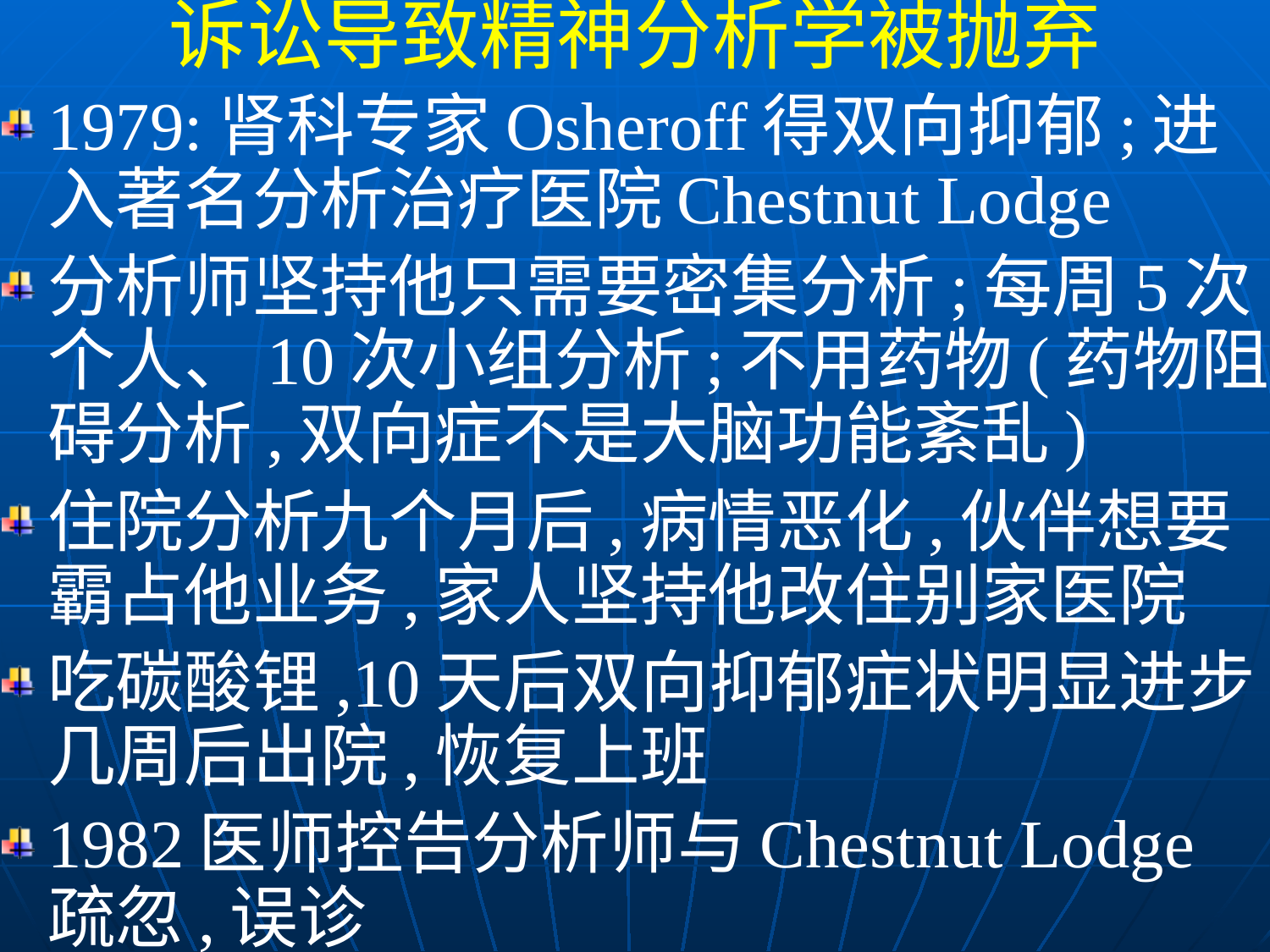

诉讼导致精神分析学被抛弃
1979:肾科专家Osheroff得双向抑郁;进入著名分析治疗医院Chestnut Lodge
分析师坚持他只需要密集分析;每周5次个人、10次小组分析;不用药物(药物阻碍分析,双向症不是大脑功能紊乱)
住院分析九个月后,病情恶化,伙伴想要霸占他业务,家人坚持他改住别家医院
吃碳酸锂,10天后双向抑郁症状明显进步;几周后出院,恢复上班
1982医师控告分析师与Chestnut Lodge 疏忽,误诊